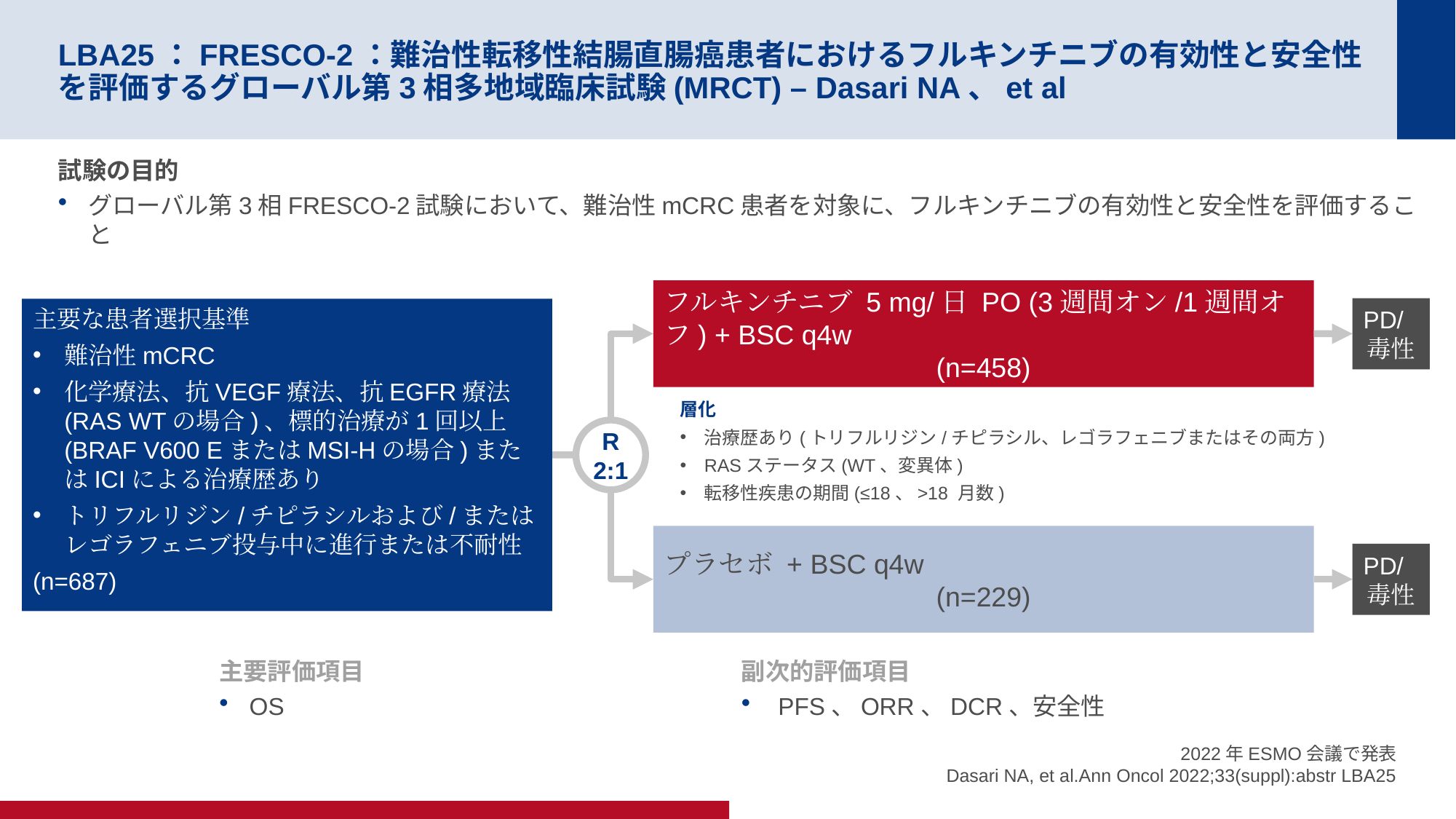

# LBA25：FRESCO-2：難治性転移性結腸直腸癌患者におけるフルキンチニブの有効性と安全性を評価するグローバル第3相多地域臨床試験(MRCT) – Dasari NA、et al
試験の目的
グローバル第3相FRESCO-2試験において、難治性mCRC患者を対象に、フルキンチニブの有効性と安全性を評価すること
フルキンチニブ 5 mg/日 PO (3週間オン/1週間オフ) + BSC q4w
(n=458)
PD/
毒性
主要な患者選択基準
難治性mCRC
化学療法、抗VEGF療法、抗EGFR療法(RAS WTの場合)、標的治療が1回以上(BRAF V600 EまたはMSI-Hの場合)またはICIによる治療歴あり
トリフルリジン/チピラシルおよび/またはレゴラフェニブ投与中に進行または不耐性
(n=687)
層化
治療歴あり(トリフルリジン/チピラシル、レゴラフェニブまたはその両方)
RASステータス(WT、変異体)
転移性疾患の期間(≤18、>18 月数)
R
2:1
プラセボ + BSC q4w
(n=229)
PD/
毒性
主要評価項目
OS
副次的評価項目
 PFS、ORR、DCR、安全性
2022年ESMO会議で発表
Dasari NA, et al.Ann Oncol 2022;33(suppl):abstr LBA25